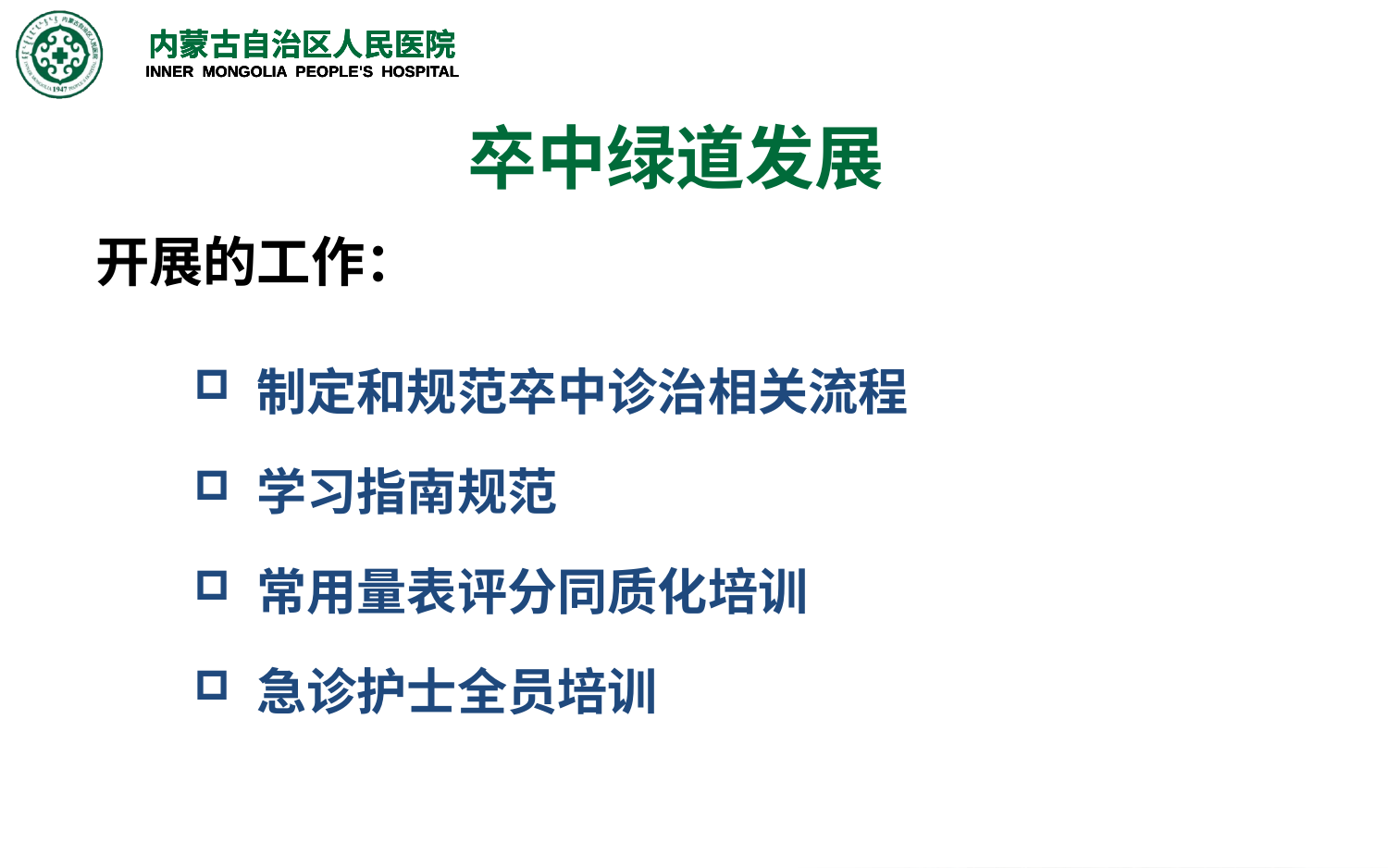

# 卒中绿道发展
开展的工作：
制定和规范卒中诊治相关流程
学习指南规范
常用量表评分同质化培训
急诊护士全员培训